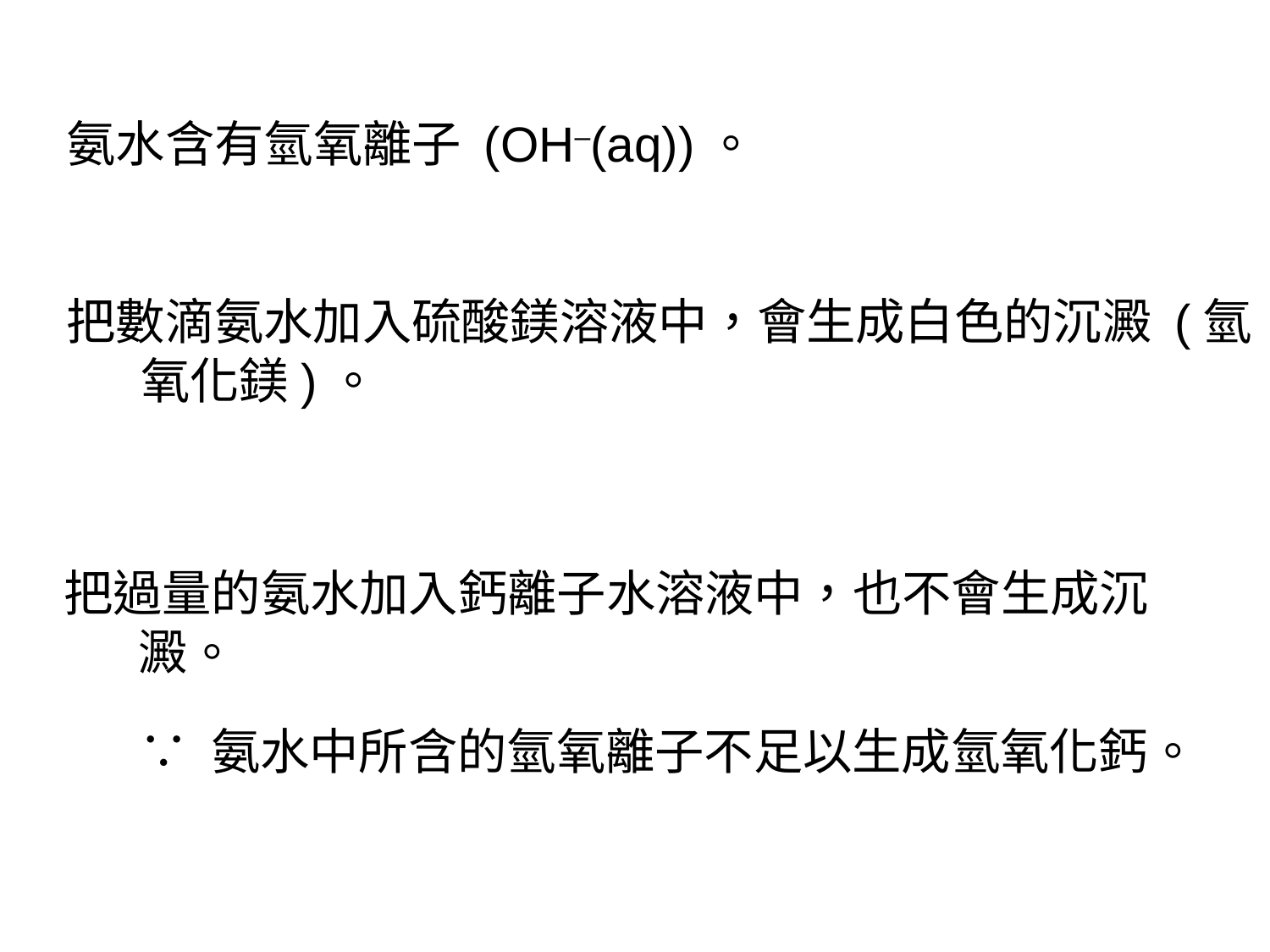

氨水含有氫氧離子 (OH–(aq))。
把數滴氨水加入硫酸鎂溶液中，會生成白色的沉澱 (氫氧化鎂)。
把過量的氨水加入鈣離子水溶液中，也不會生成沉澱。
∵ 氨水中所含的氫氧離子不足以生成氫氧化鈣。